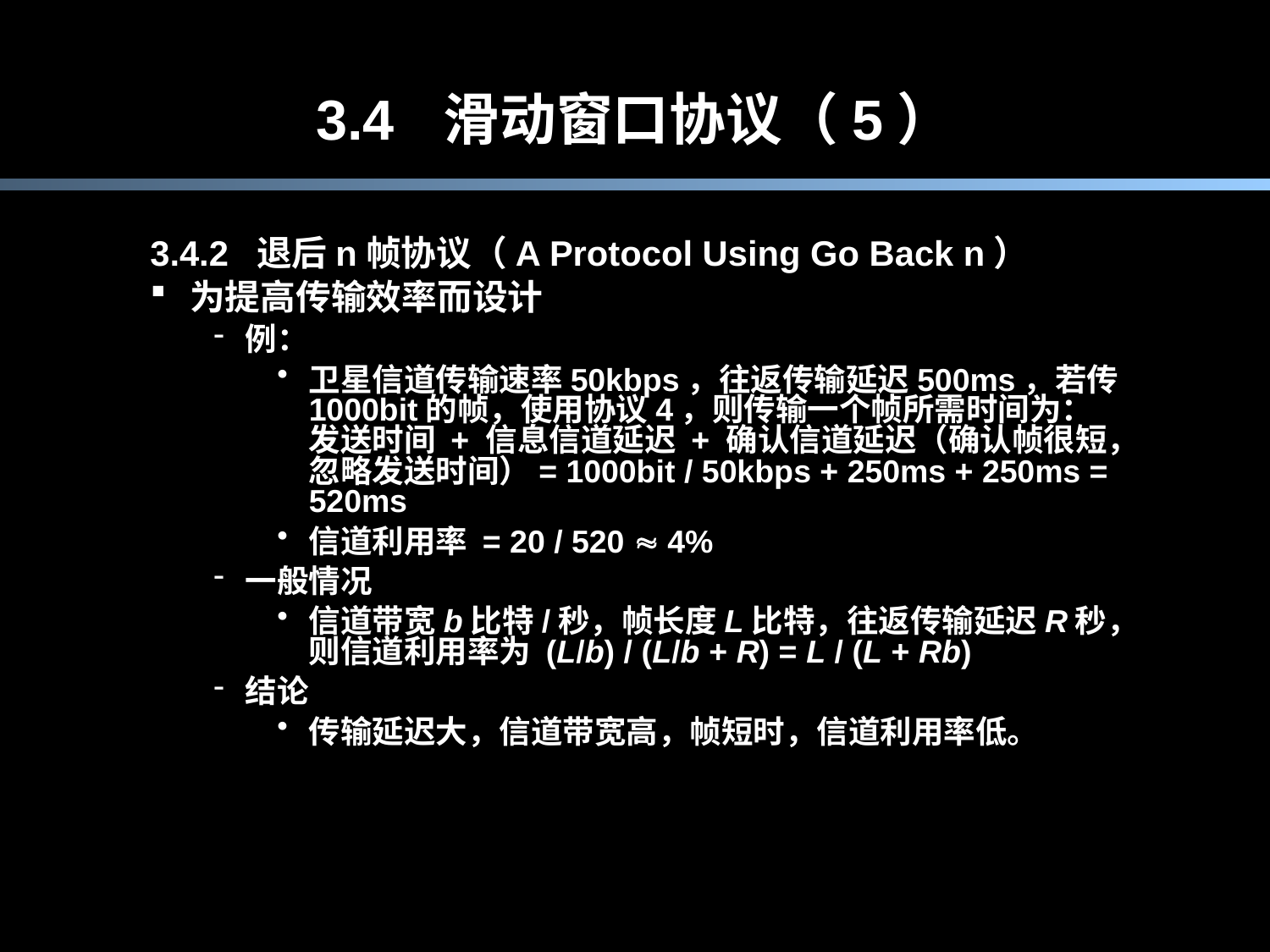

# 3.4	滑动窗口协议（5）
3.4.2  退后n帧协议（A Protocol Using Go Back n）
为提高传输效率而设计
例：
卫星信道传输速率50kbps，往返传输延迟500ms，若传1000bit的帧，使用协议4，则传输一个帧所需时间为：   发送时间 + 信息信道延迟 + 确认信道延迟（确认帧很短，忽略发送时间）= 1000bit / 50kbps + 250ms + 250ms = 520ms
信道利用率 = 20 / 520 ≈ 4%
一般情况
信道带宽b比特/秒，帧长度L比特，往返传输延迟R秒，则信道利用率为 (L/b) / (L/b + R) = L / (L + Rb)
结论
传输延迟大，信道带宽高，帧短时，信道利用率低。